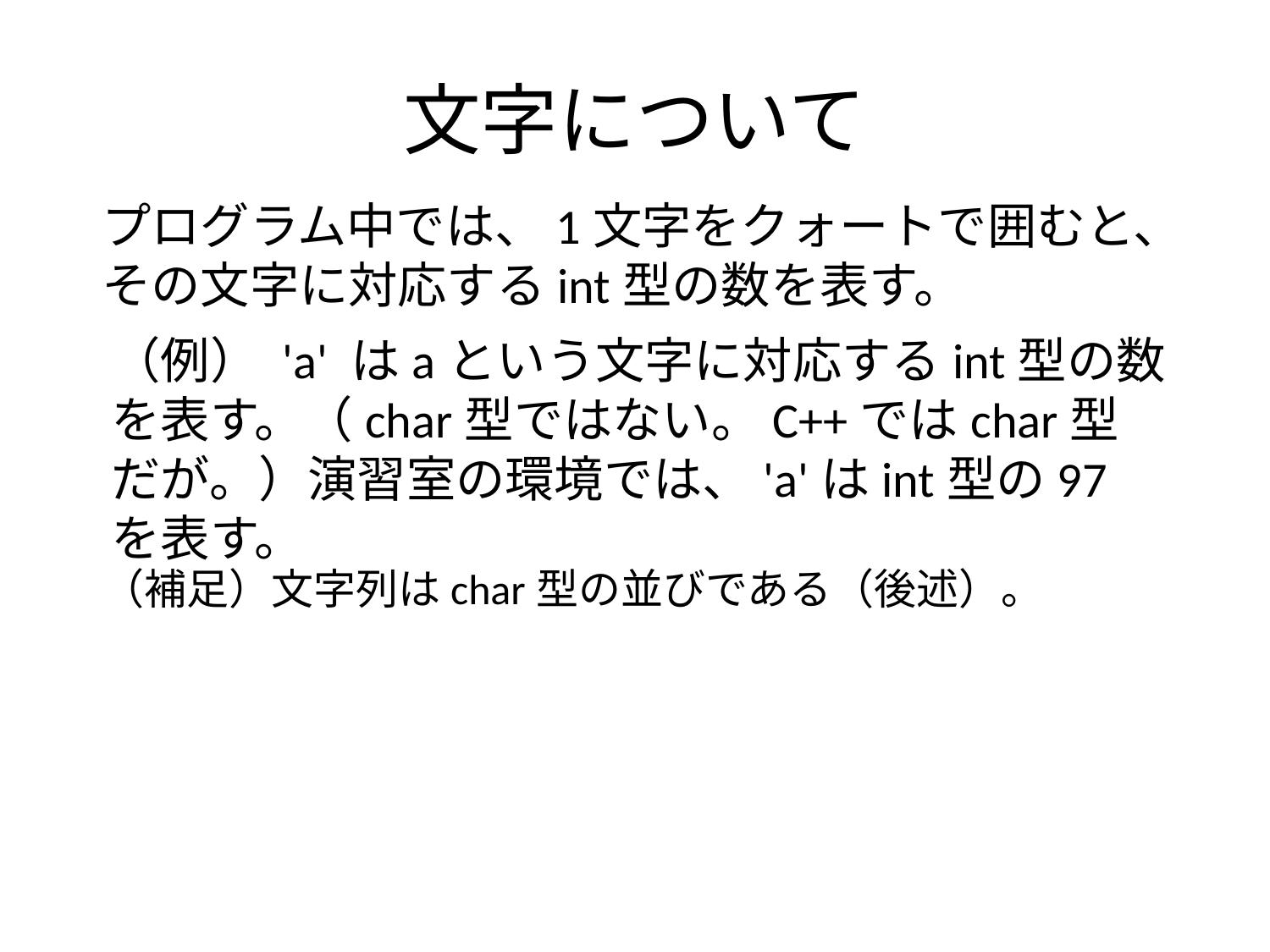

# 文字について
プログラム中では、1文字をクォートで囲むと、その文字に対応するint型の数を表す。
（例） 'a' はaという文字に対応するint型の数を表す。（char型ではない。C++ではchar型だが。）演習室の環境では、'a'はint型の97を表す。
（補足）文字列はchar型の並びである（後述）。